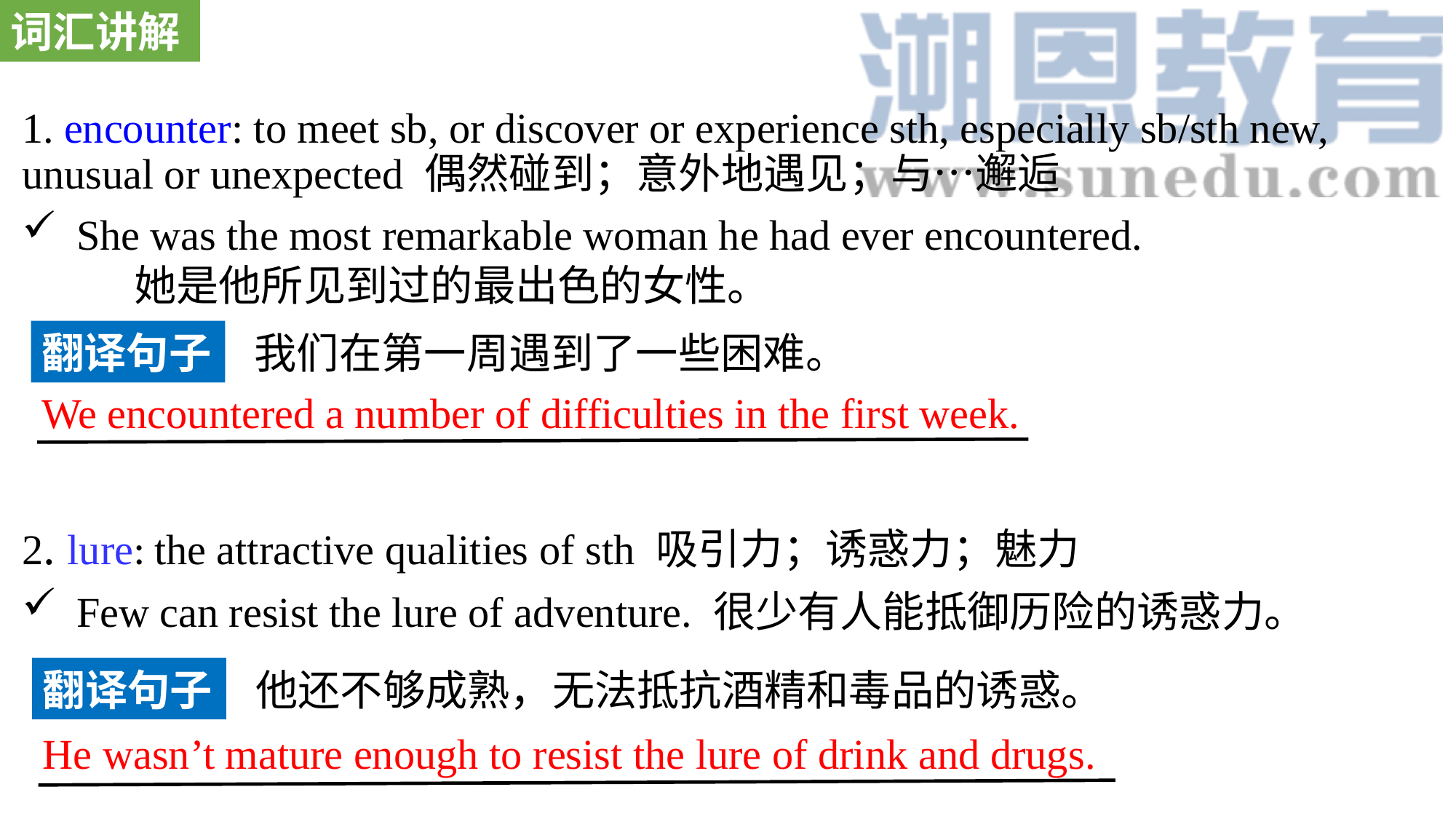

词汇讲解
1. encounter: to meet sb, or discover or experience sth, especially sb/sth new, unusual or unexpected 偶然碰到；意外地遇见；与…邂逅
She was the most remarkable woman he had ever encountered.                                 她是他所见到过的最出色的女性。

2. lure: the attractive qualities of sth 吸引力；诱惑力；魅力
Few can resist the lure of adventure. 很少有人能抵御历险的诱惑力。
翻译句子
我们在第一周遇到了一些困难。
We encountered a number of difficulties in the first week.
翻译句子
他还不够成熟，无法抵抗酒精和毒品的诱惑。
He wasn’t mature enough to resist the lure of drink and drugs.